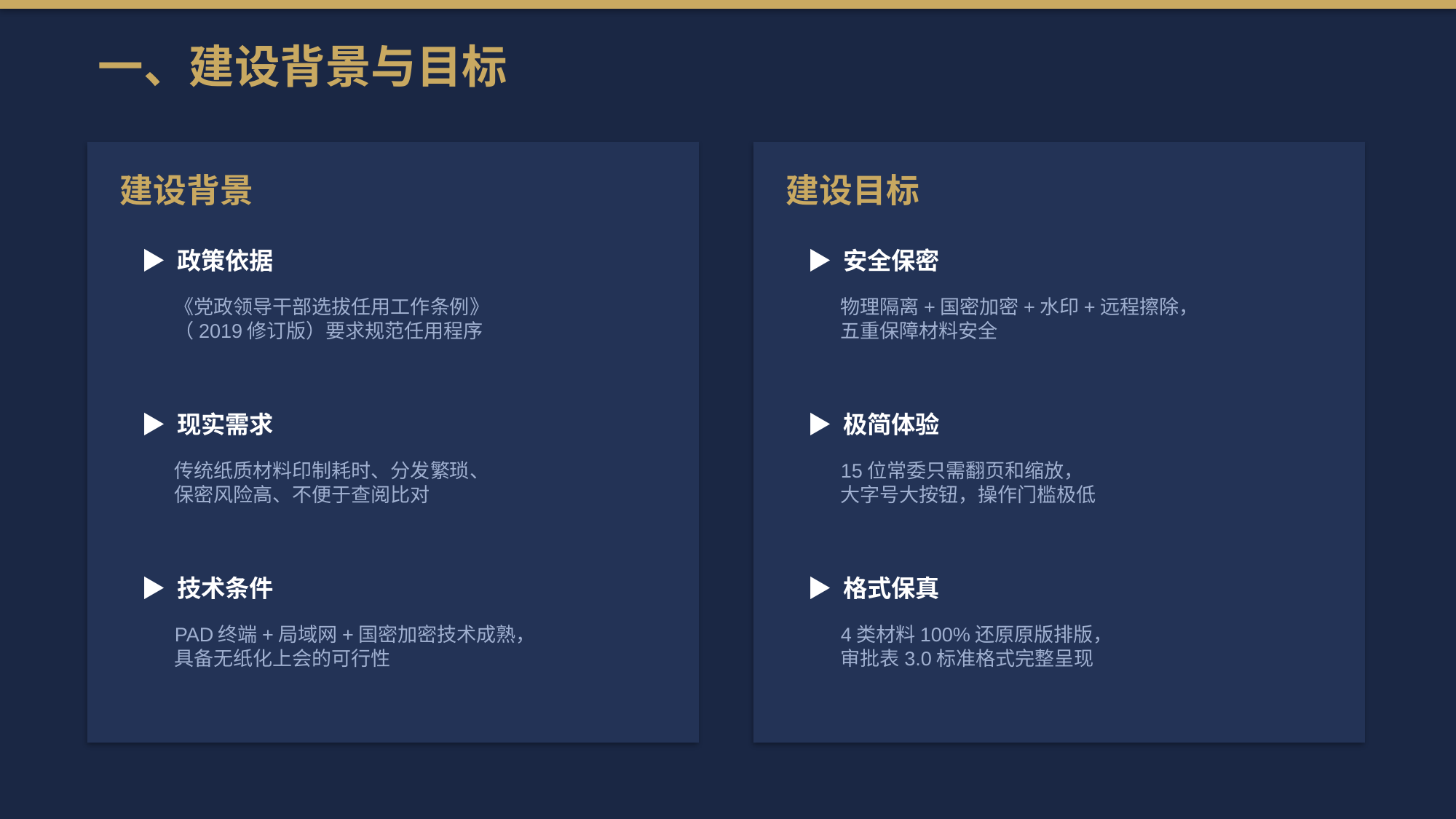

一、建设背景与目标

建设背景
建设目标
▶ 政策依据
▶ 安全保密
《党政领导干部选拔任用工作条例》
（2019修订版）要求规范任用程序
物理隔离+国密加密+水印+远程擦除，
五重保障材料安全
▶ 现实需求
▶ 极简体验
传统纸质材料印制耗时、分发繁琐、
保密风险高、不便于查阅比对
15位常委只需翻页和缩放，
大字号大按钮，操作门槛极低
▶ 技术条件
▶ 格式保真
PAD终端+局域网+国密加密技术成熟，
具备无纸化上会的可行性
4类材料100%还原原版排版，
审批表3.0标准格式完整呈现